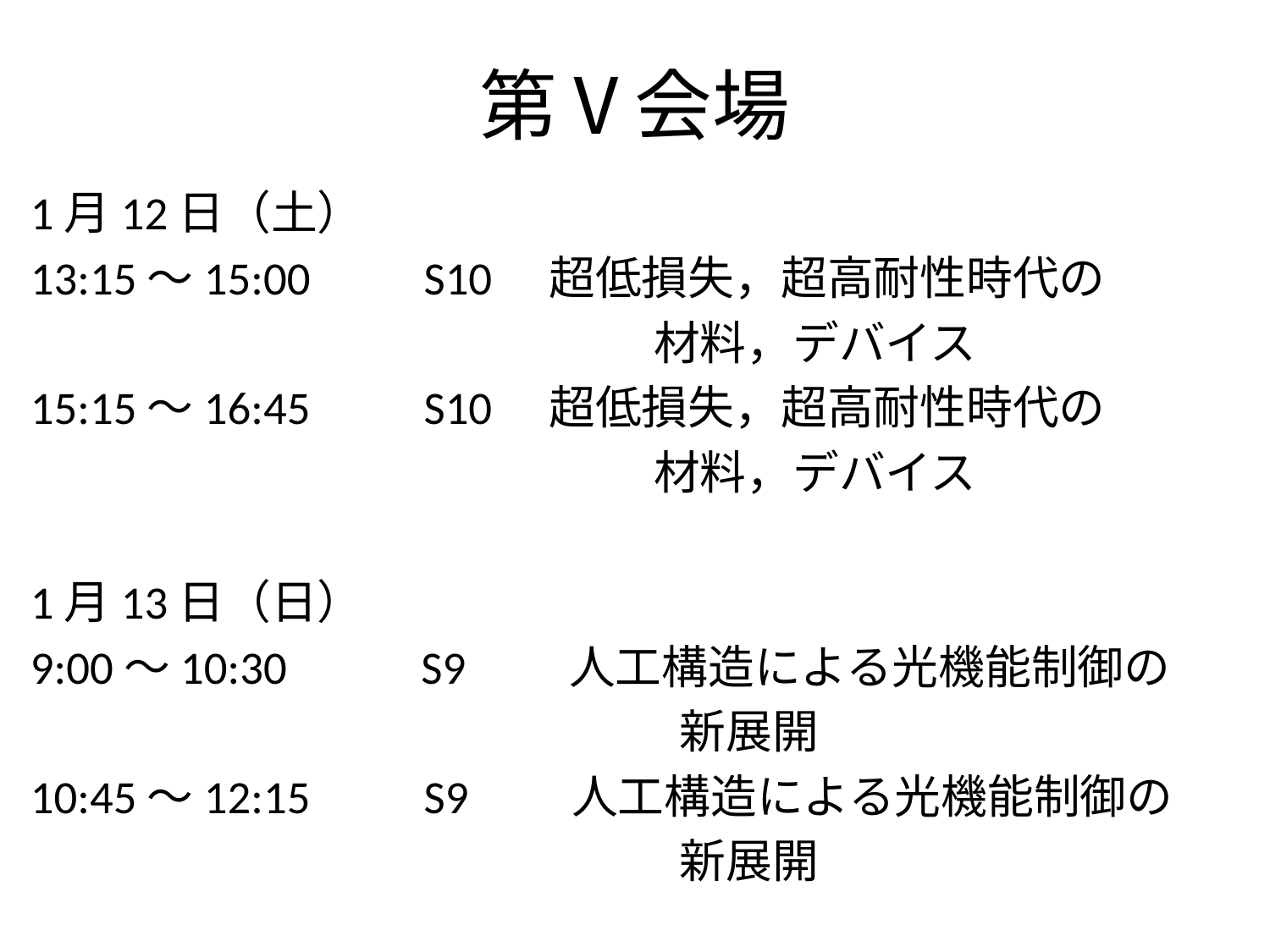

# 第Ⅴ会場
1月12日（土）
13:15～15:00　　S10　超低損失，超高耐性時代の
　　　　　　　　　　　　　  材料，デバイス
15:15～16:45　　S10　超低損失，超高耐性時代の
　　　　　　　　　　　　　  材料，デバイス

1月13日（日）
9:00～10:30　　  S9　　人工構造による光機能制御の
　　　　　　　　　　　　　　新展開
10:45～12:15　　S9　　人工構造による光機能制御の
　　　　　　　　　　　　　　新展開